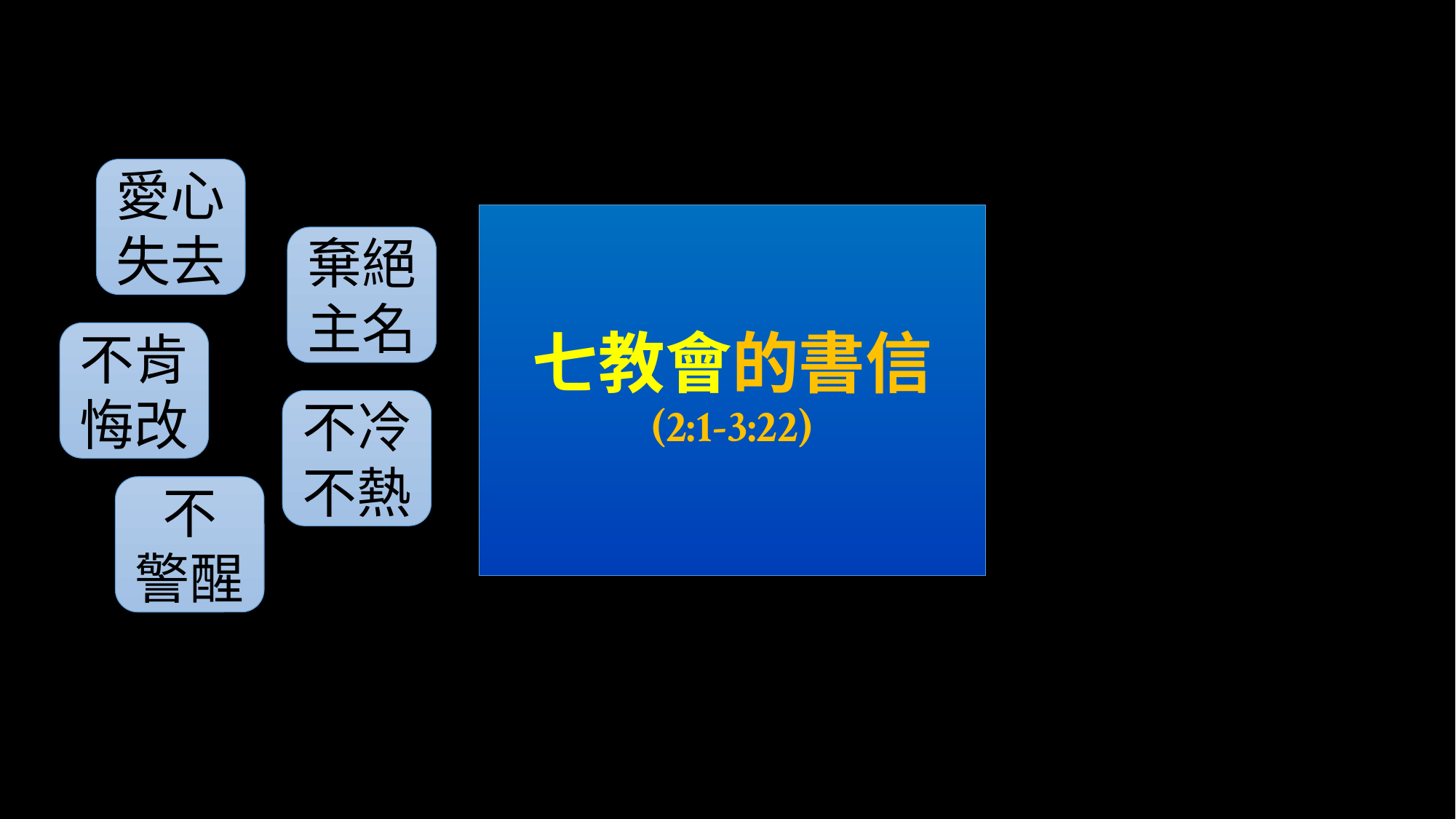

愛心失去
七教會的書信
(2:1-3:22)
棄絕主名
不肯悔改
不冷
不熱
不
警醒